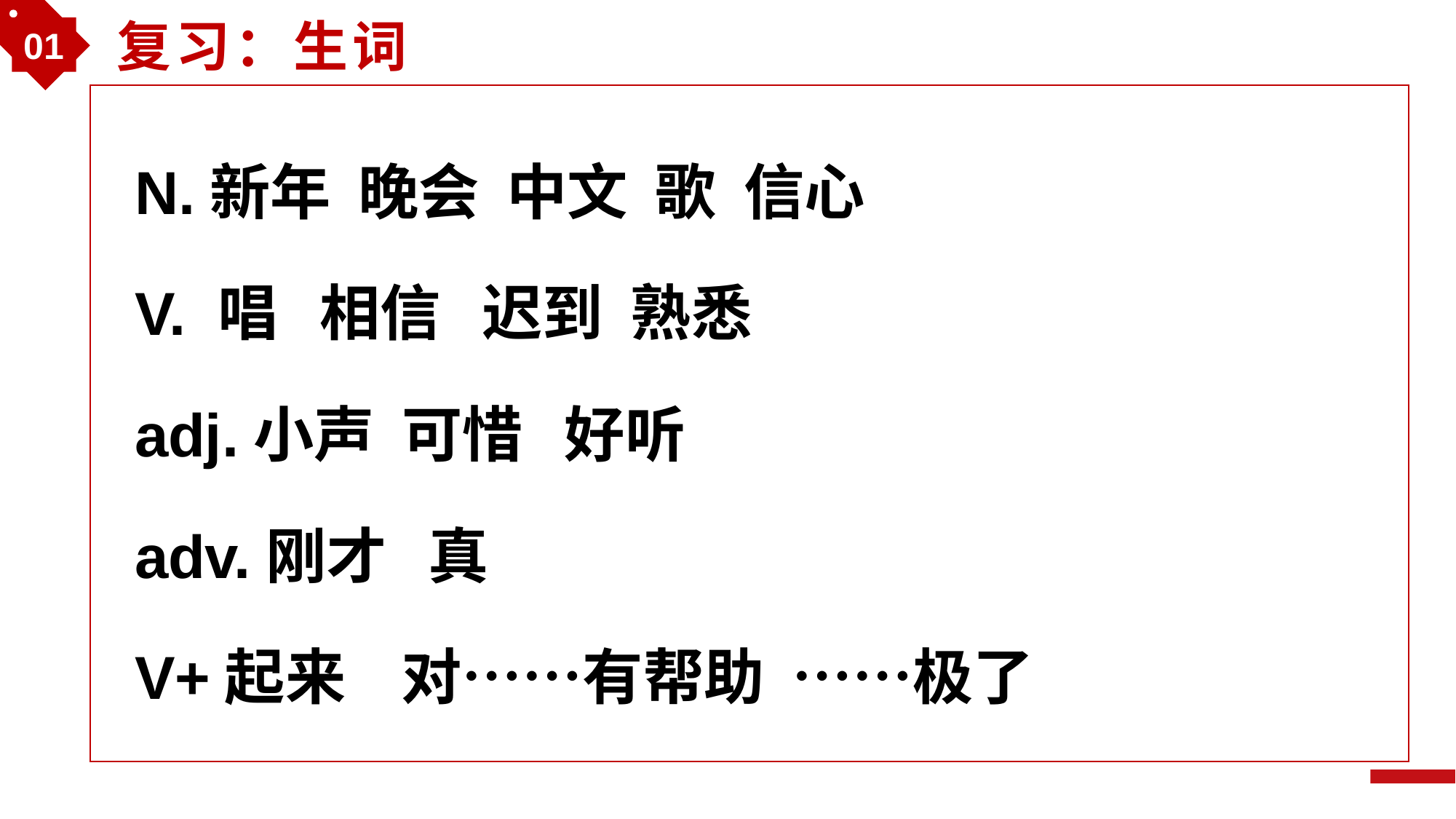

01
复习：生词

N.新年  晚会  中文  歌  信心
V. 唱   相信   迟到  熟悉
adj.小声  可惜   好听
adv.刚才   真
V+起来    对……有帮助  ……极了